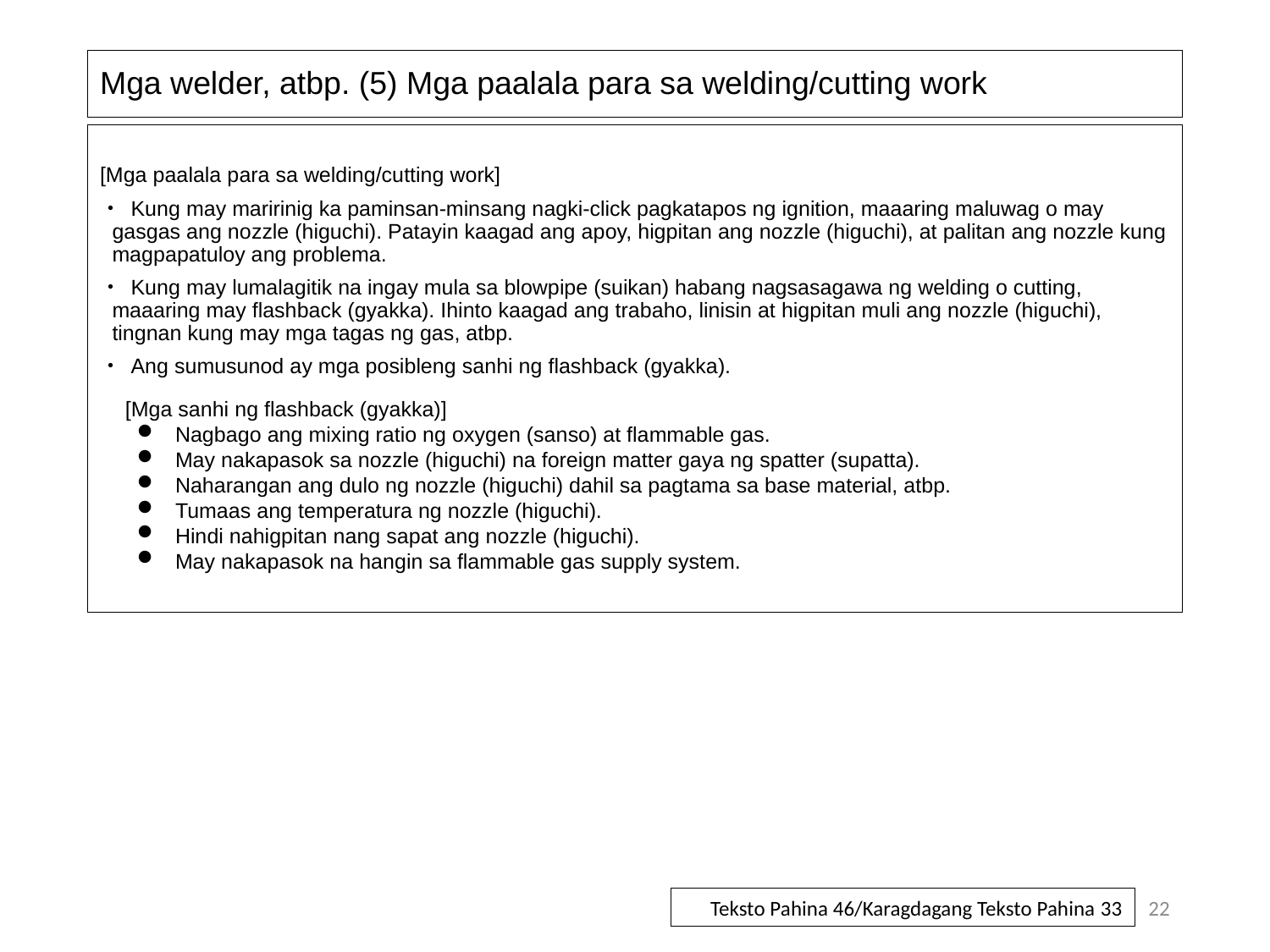

# Mga welder, atbp. (5) Mga paalala para sa welding/cutting work
[Mga paalala para sa welding/cutting work]
・ Kung may maririnig ka paminsan-minsang nagki-click pagkatapos ng ignition, maaaring maluwag o may gasgas ang nozzle (higuchi). Patayin kaagad ang apoy, higpitan ang nozzle (higuchi), at palitan ang nozzle kung magpapatuloy ang problema.
・ Kung may lumalagitik na ingay mula sa blowpipe (suikan) habang nagsasagawa ng welding o cutting, maaaring may flashback (gyakka). Ihinto kaagad ang trabaho, linisin at higpitan muli ang nozzle (higuchi), tingnan kung may mga tagas ng gas, atbp.
・ Ang sumusunod ay mga posibleng sanhi ng flashback (gyakka).

[Mga sanhi ng flashback (gyakka)]
Nagbago ang mixing ratio ng oxygen (sanso) at flammable gas.
May nakapasok sa nozzle (higuchi) na foreign matter gaya ng spatter (supatta).
Naharangan ang dulo ng nozzle (higuchi) dahil sa pagtama sa base material, atbp.
Tumaas ang temperatura ng nozzle (higuchi).
Hindi nahigpitan nang sapat ang nozzle (higuchi).
May nakapasok na hangin sa flammable gas supply system.
22
Teksto Pahina 46/Karagdagang Teksto Pahina 33